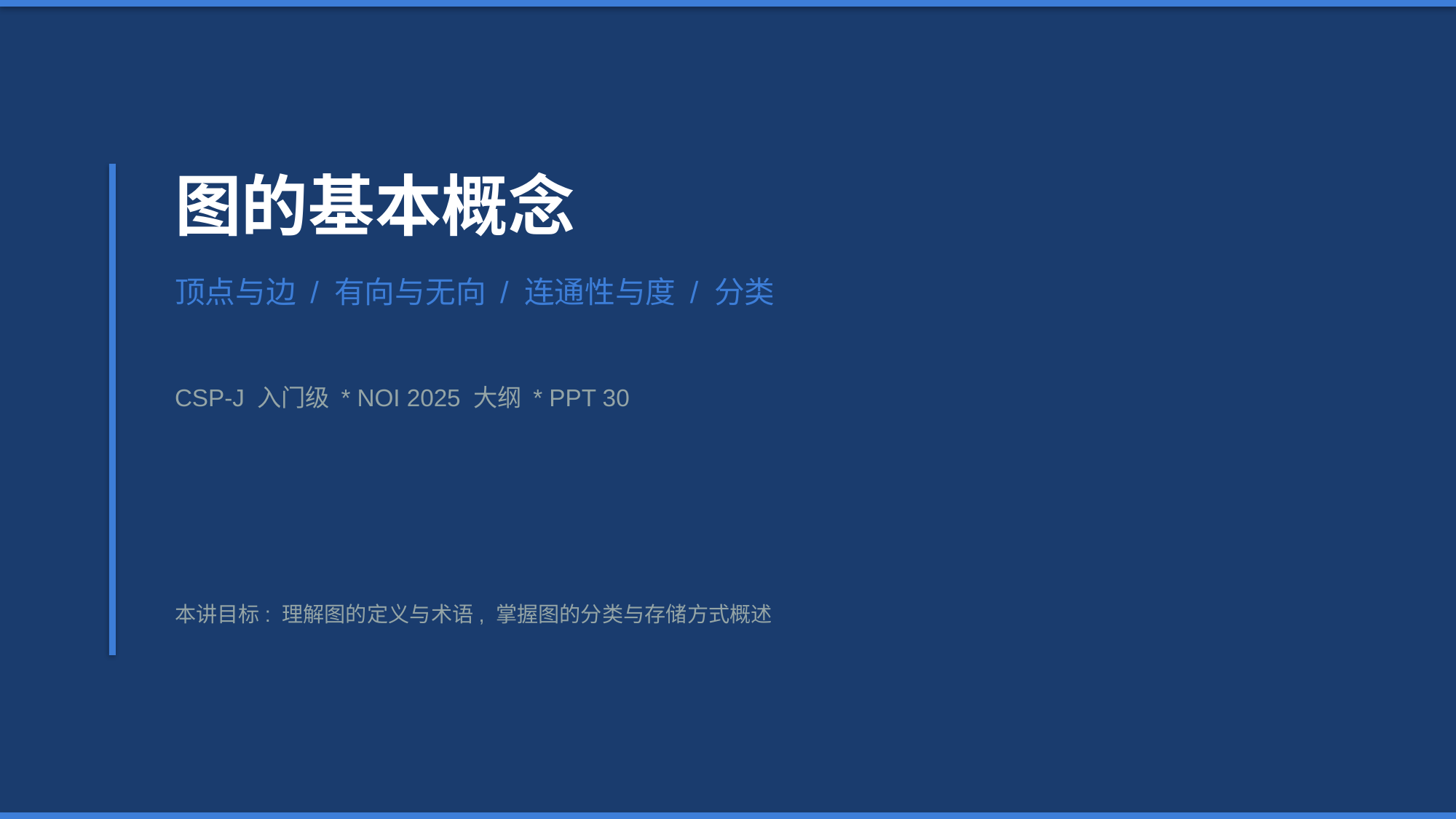

图的基本概念
顶点与边 / 有向与无向 / 连通性与度 / 分类
CSP-J 入门级 * NOI 2025 大纲 * PPT 30
本讲目标: 理解图的定义与术语, 掌握图的分类与存储方式概述